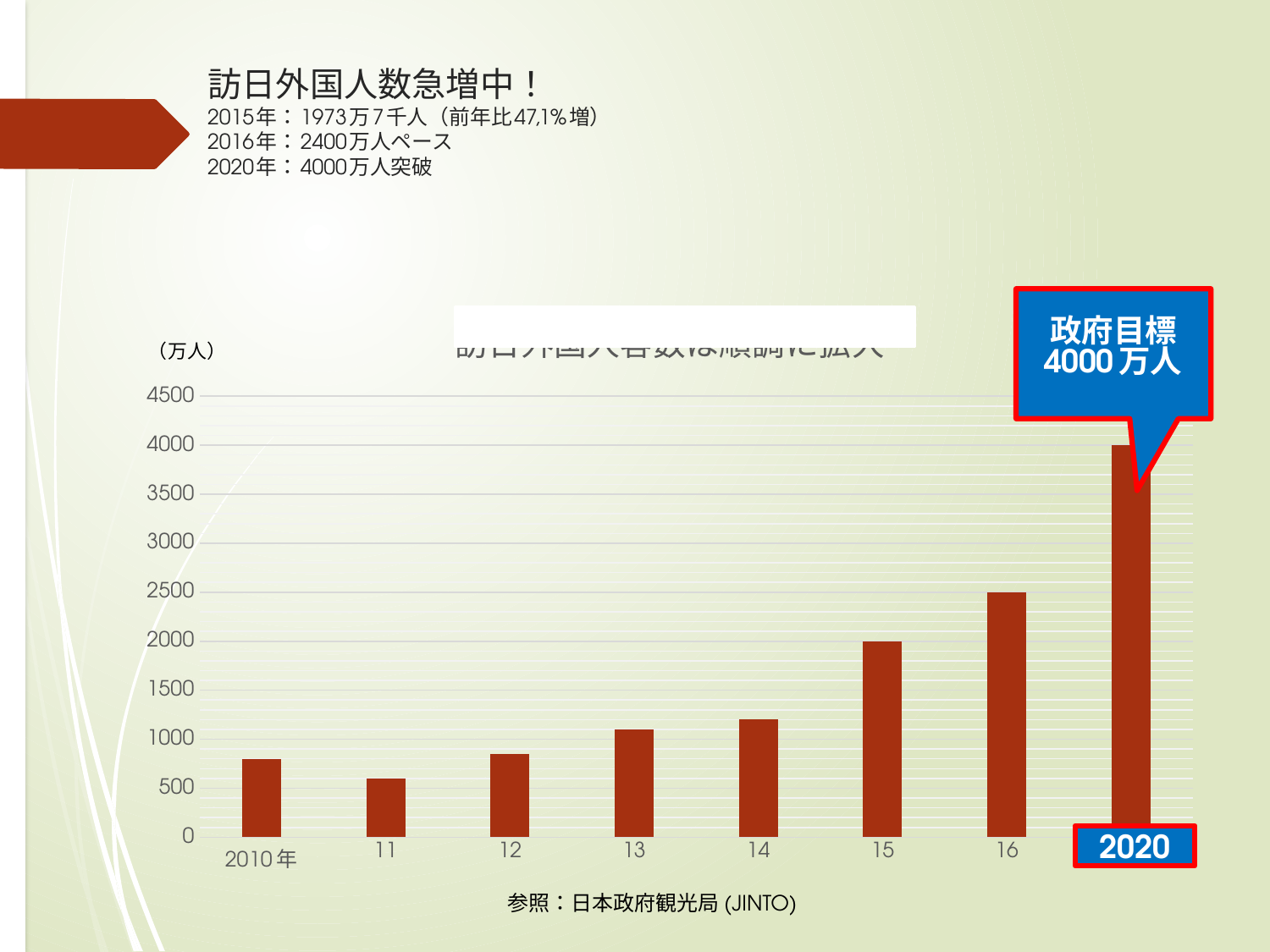

# 訪日外国人数急増中！ 2015年：1973万7千人（前年比47,1%増） 2016年：2400万人ペース 2020年：4000万人突破

### Chart: 訪日外国人客数は順調に拡大

| Category | 系列 1 |
|---|---|
| 2010年 | 800.0 |
| 11 | 600.0 |
| 12 | 850.0 |
| 13 | 1100.0 |
| 14 | 1200.0 |
| 15 | 2000.0 |
| 16 | 2500.0 |
| 2020年 | 4000.0 |
2020
参照：日本政府観光局(JINTO)